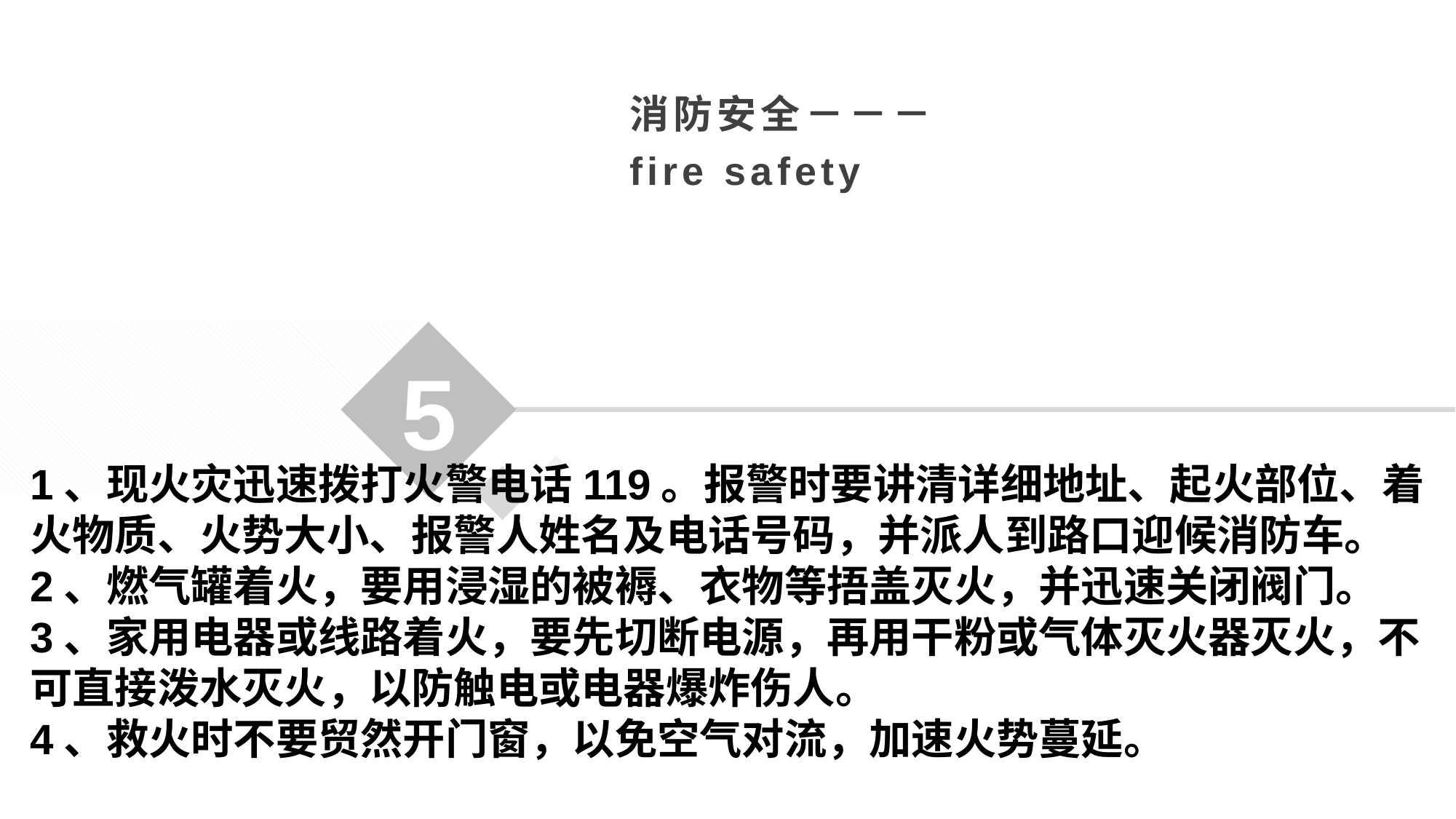

# 消防安全－－－ fire safety
5

1、现火灾迅速拨打火警电话119。报警时要讲清详细地址、起火部位、着火物质、火势大小、报警人姓名及电话号码，并派人到路口迎候消防车。
2、燃气罐着火，要用浸湿的被褥、衣物等捂盖灭火，并迅速关闭阀门。
3、家用电器或线路着火，要先切断电源，再用干粉或气体灭火器灭火，不可直接泼水灭火，以防触电或电器爆炸伤人。
4、救火时不要贸然开门窗，以免空气对流，加速火势蔓延。